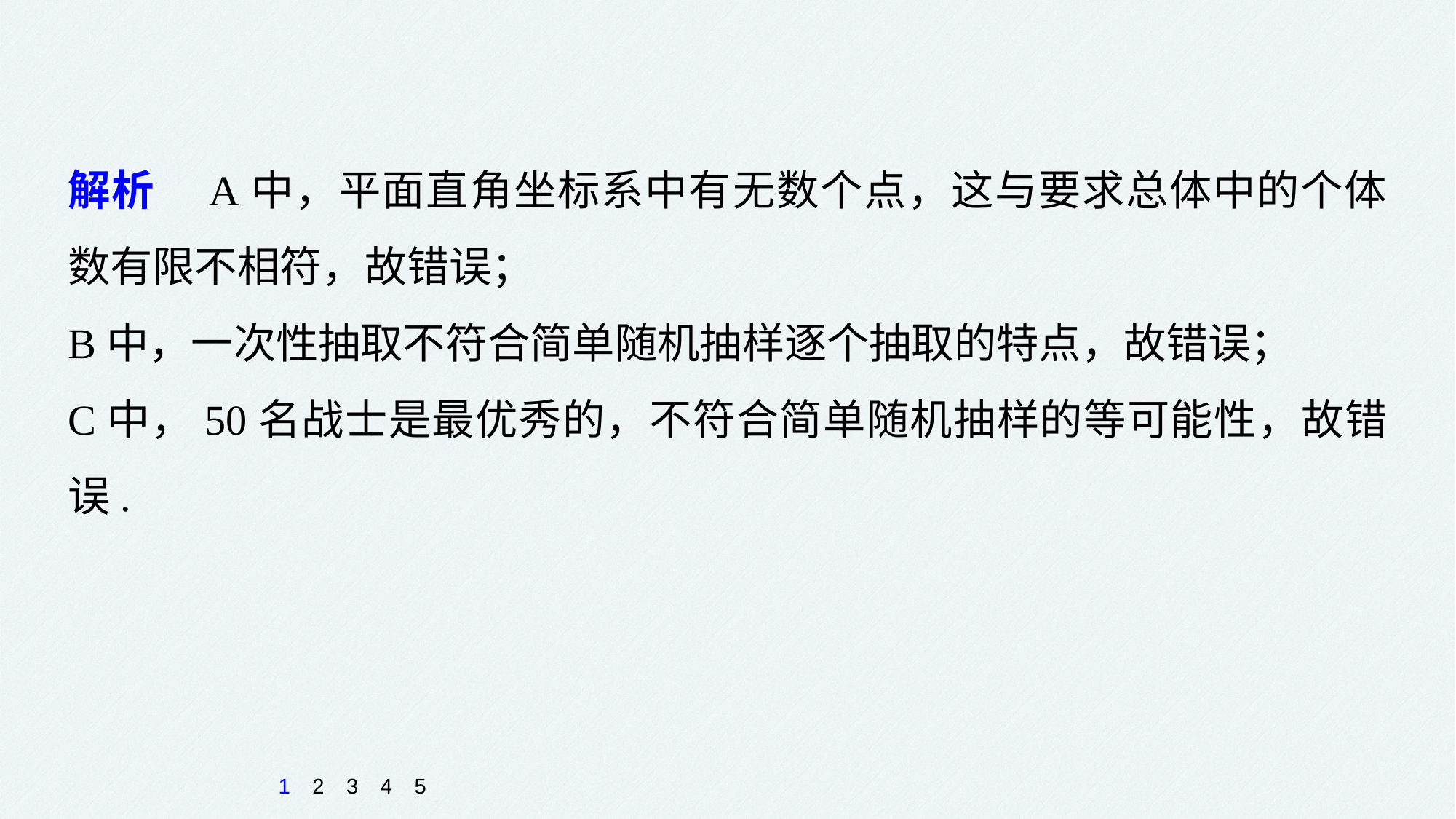

解析　A中，平面直角坐标系中有无数个点，这与要求总体中的个体数有限不相符，故错误；
B中，一次性抽取不符合简单随机抽样逐个抽取的特点，故错误；
C中，50名战士是最优秀的，不符合简单随机抽样的等可能性，故错误.
1
2
3
4
5